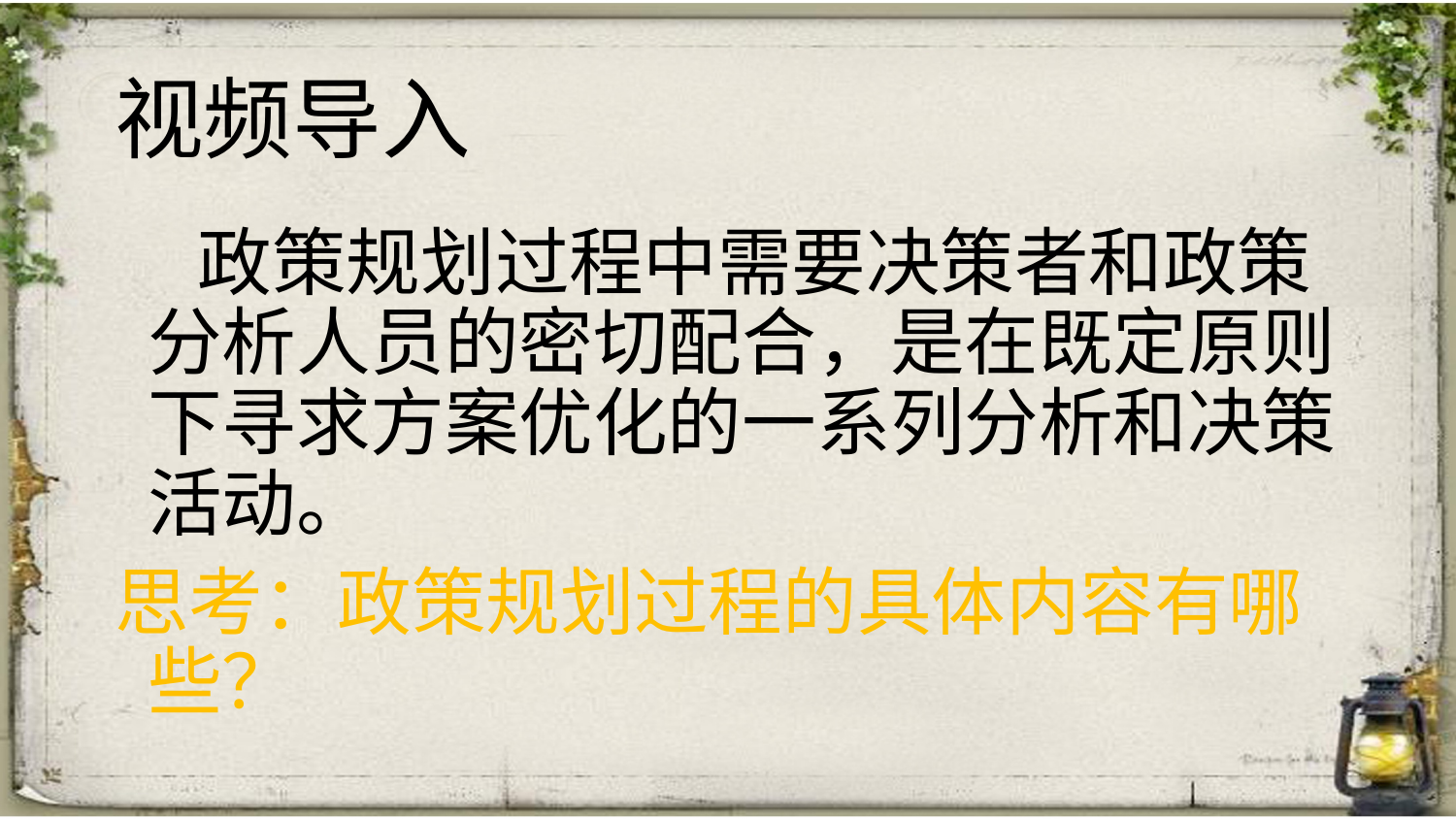

# 视频导入
    政策规划过程中需要决策者和政策分析人员的密切配合，是在既定原则下寻求方案优化的一系列分析和决策活动。
思考：政策规划过程的具体内容有哪些？